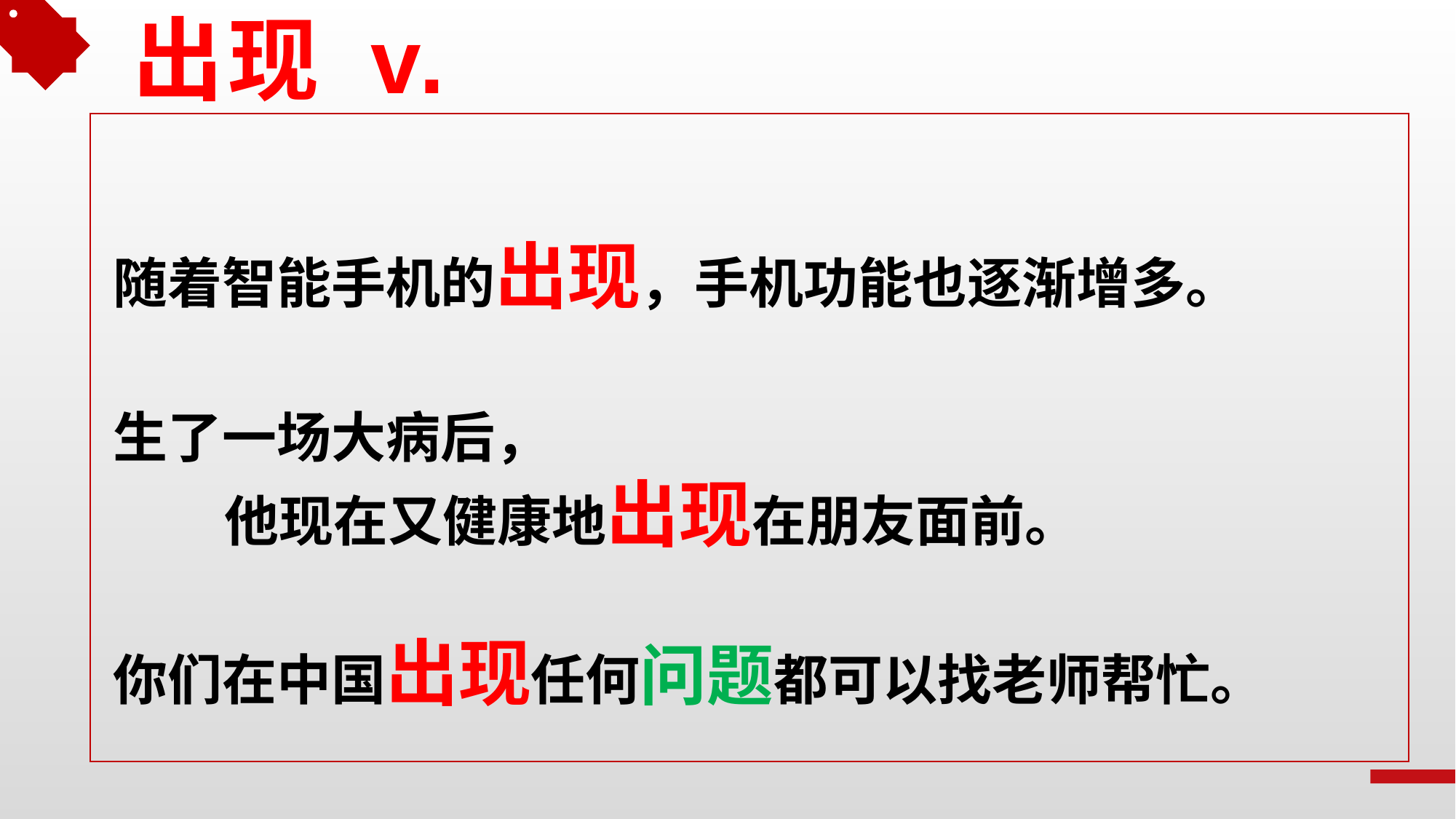

出现 v.

随着智能手机的出现，手机功能也逐渐增多。
生了一场大病后，
        他现在又健康地出现在朋友面前。
你们在中国出现任何问题都可以找老师帮忙。